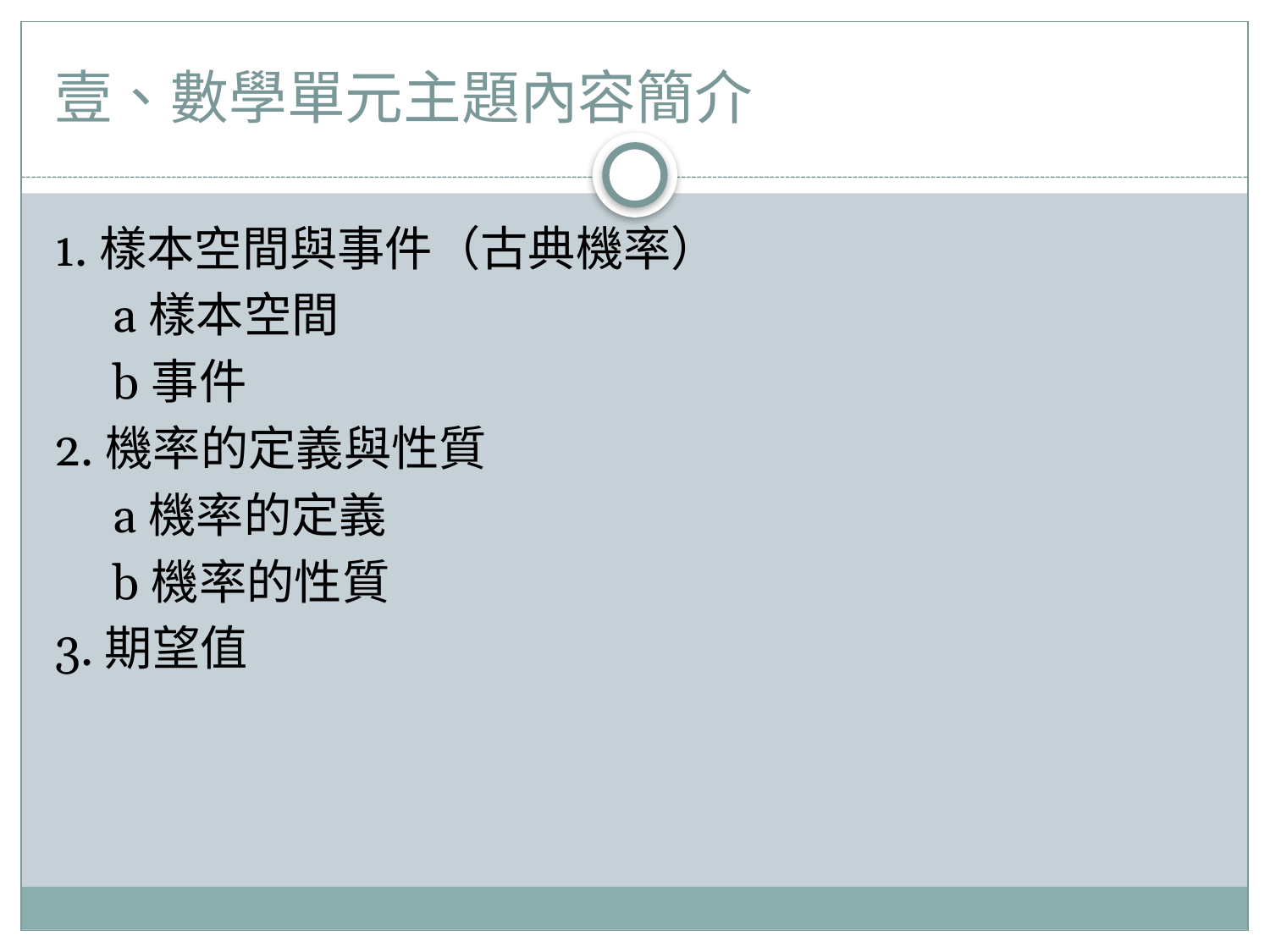

# 壹、數學單元主題內容簡介
1.樣本空間與事件（古典機率）
　a樣本空間
　b事件
2.機率的定義與性質
　a機率的定義
　b機率的性質
3.期望值